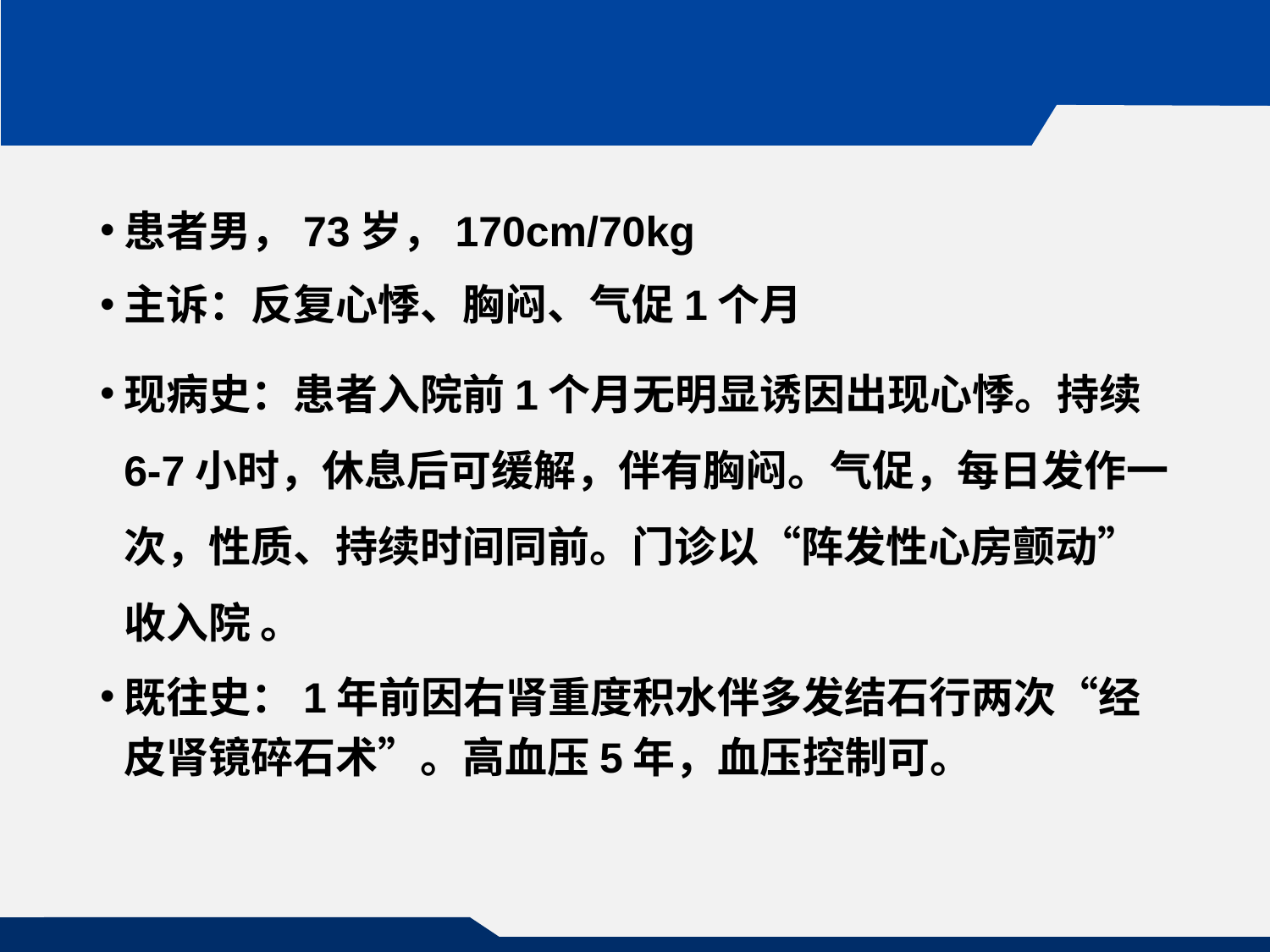

#
患者男，73岁，170cm/70kg
主诉：反复心悸、胸闷、气促1个月
现病史：患者入院前1个月无明显诱因出现心悸。持续6-7小时，休息后可缓解，伴有胸闷。气促，每日发作一次，性质、持续时间同前。门诊以“阵发性心房颤动”收入院 。
既往史：1年前因右肾重度积水伴多发结石行两次“经皮肾镜碎石术”。高血压5年，血压控制可。